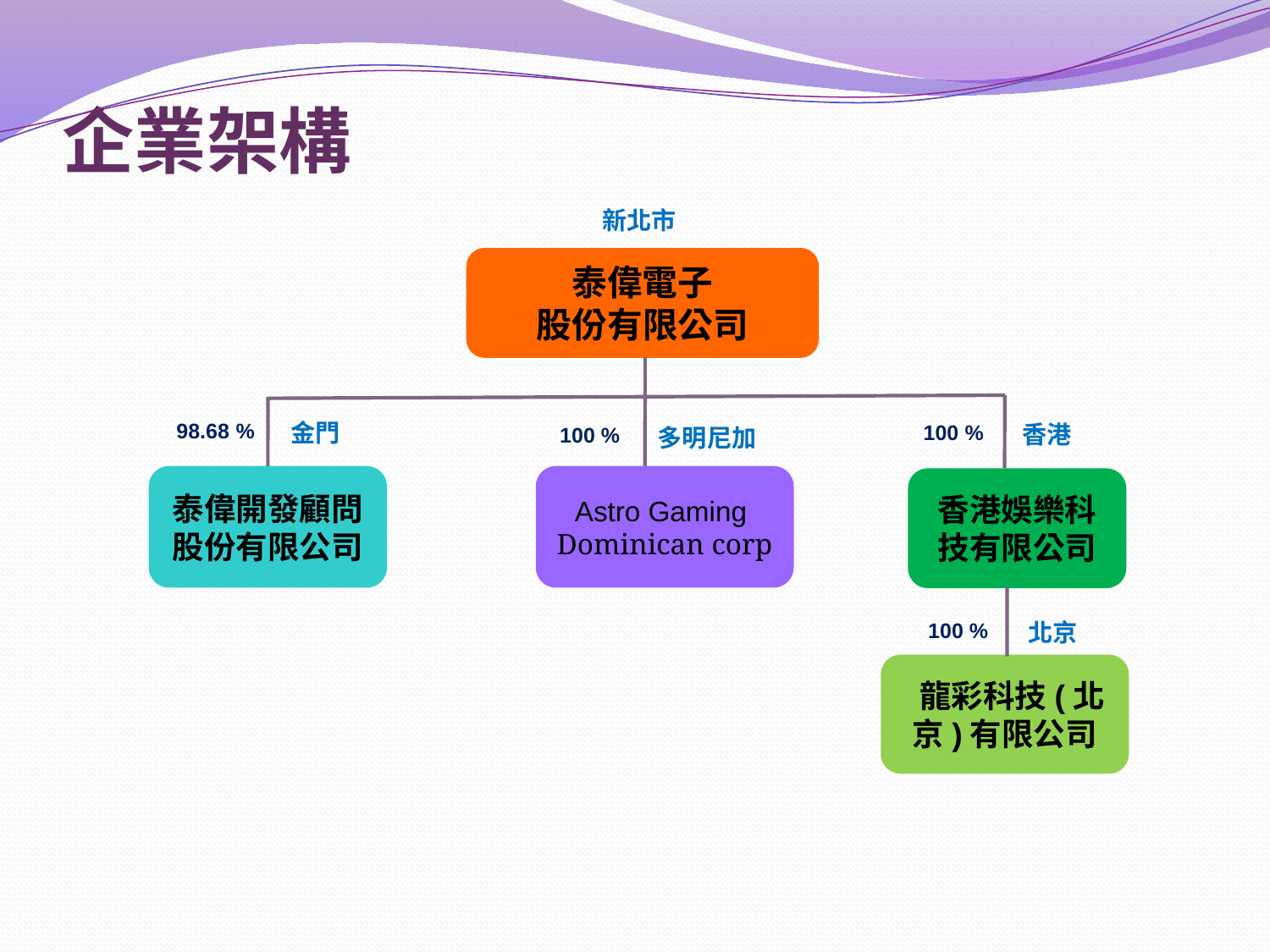

企業架構
新北市
泰偉電子
股份有限公司
98.68 %
金門
香港
100 %
100 %
多明尼加
泰偉開發顧問
股份有限公司
Astro Gaming
Dominican corp
香港娛樂科技有限公司
100 %
北京
 龍彩科技(北京)有限公司